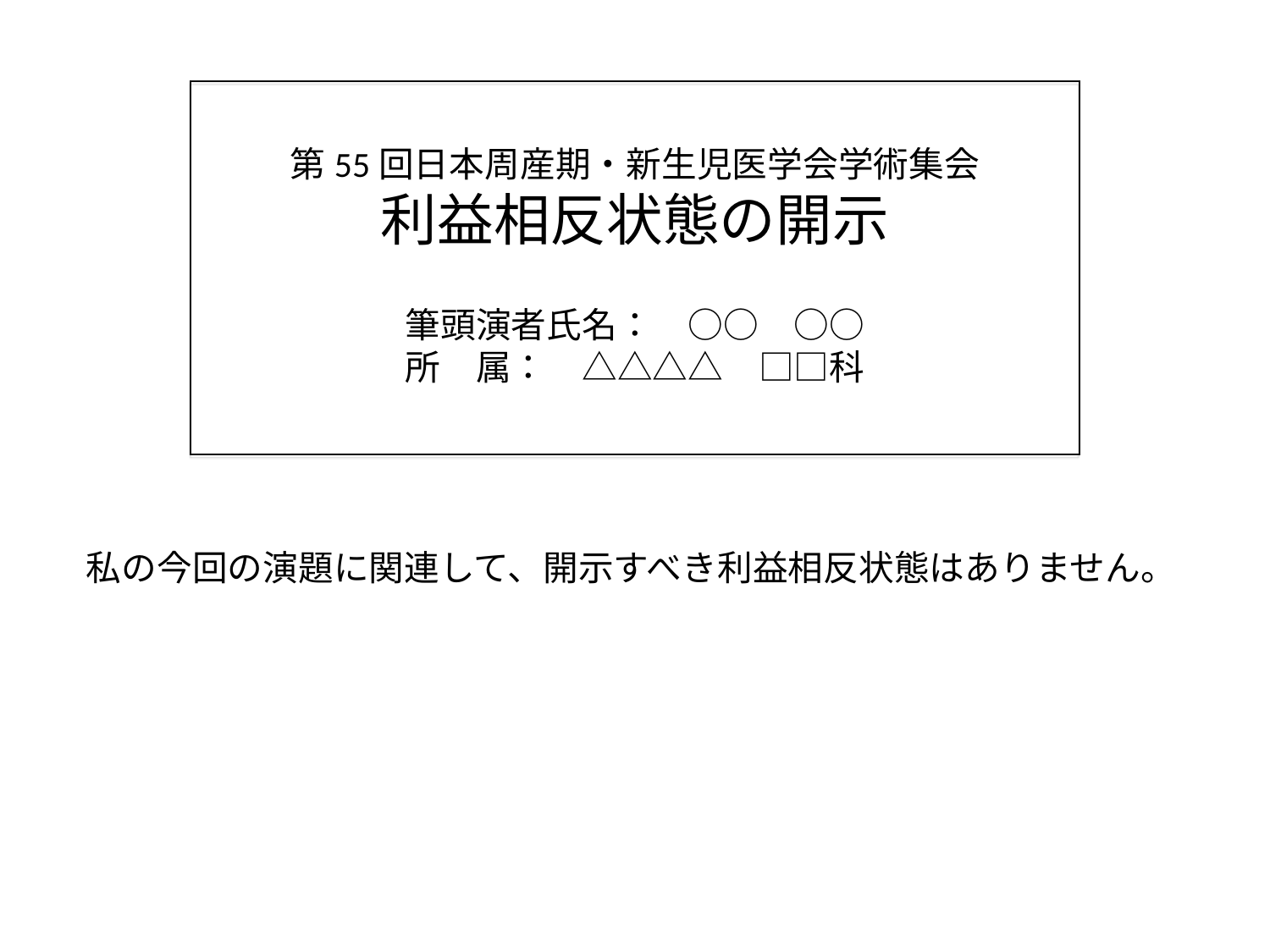

第55回日本周産期・新生児医学会学術集会
利益相反状態の開示
 
筆頭演者氏名：　○○　○○
所　属：　△△△△　□□科

私の今回の演題に関連して、開示すべき利益相反状態はありません。